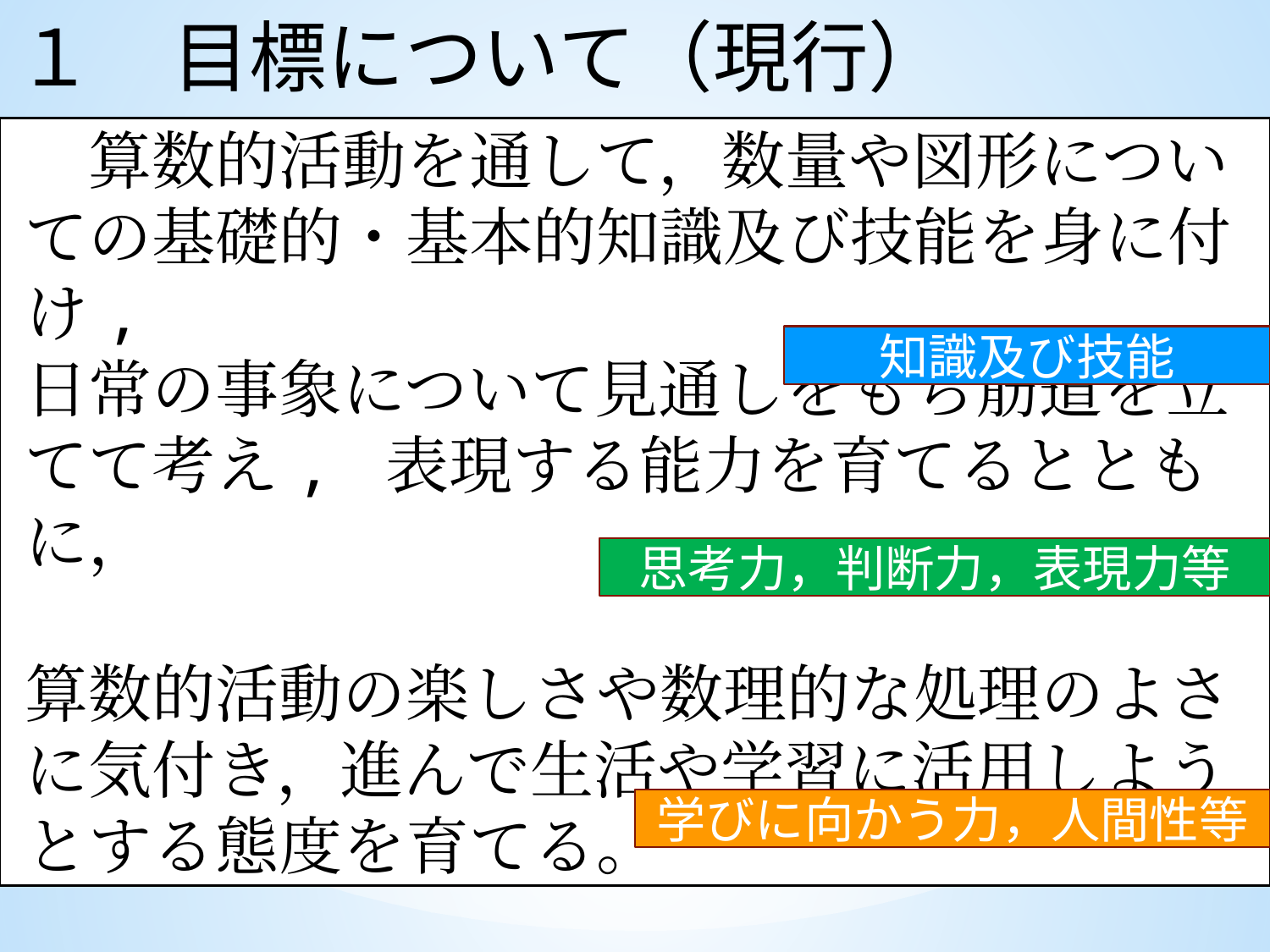

１　目標について（現行）
　算数的活動を通して，数量や図形についての基礎的・基本的知識及び技能を身に付け,
日常の事象について見通しをもち筋道を立てて考え, 表現する能力を育てるとともに，

算数的活動の楽しさや数理的な処理のよさに気付き，進んで生活や学習に活用しようとする態度を育てる。
　算数的活動を通して，数量や図形についての基礎的・基本的知識及び技能を身に付け,日常の事象について見通しをもち筋道を立てて考え, 表現する能力を育てるとともに，算数的活動の楽しさや数理的な処理のよさに気付き，進んで生活や学習に活用しようとする態度を育てる。
知識及び技能
思考力，判断力，表現力等
学びに向かう力，人間性等